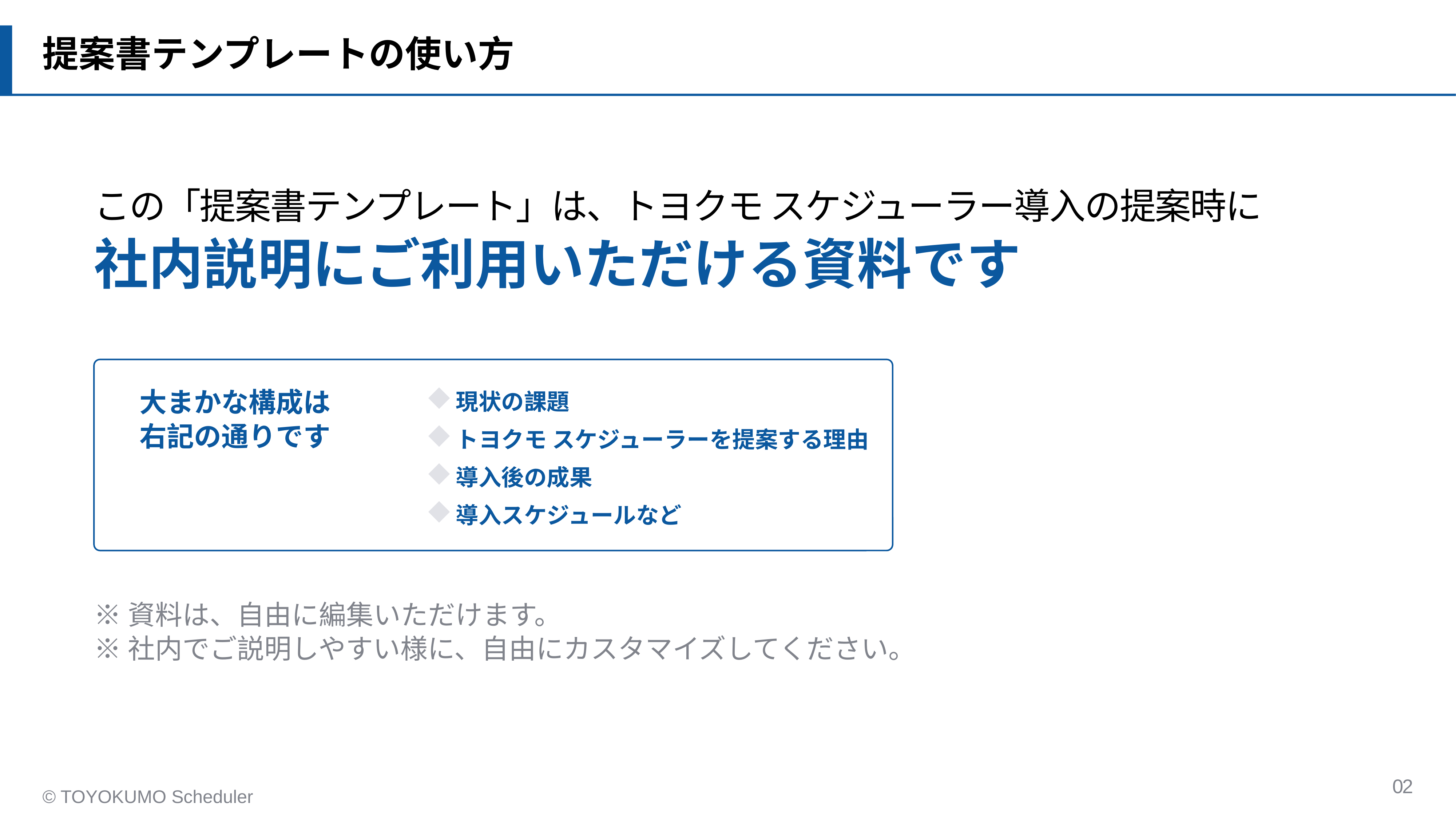

提案書テンプレートの使い方
この「提案書テンプレート」は、トヨクモ スケジューラー導入の提案時に
社内説明にご利用いただける資料です

大まかな構成は
右記の通りです

現状の課題

トヨクモ スケジューラーを提案する理由

導入後の成果

導入スケジュールなど

※資料は、自由に編集いただけます。
※社内でご説明しやすい様に、自由にカスタマイズしてください。
02
© TOYOKUMO Scheduler